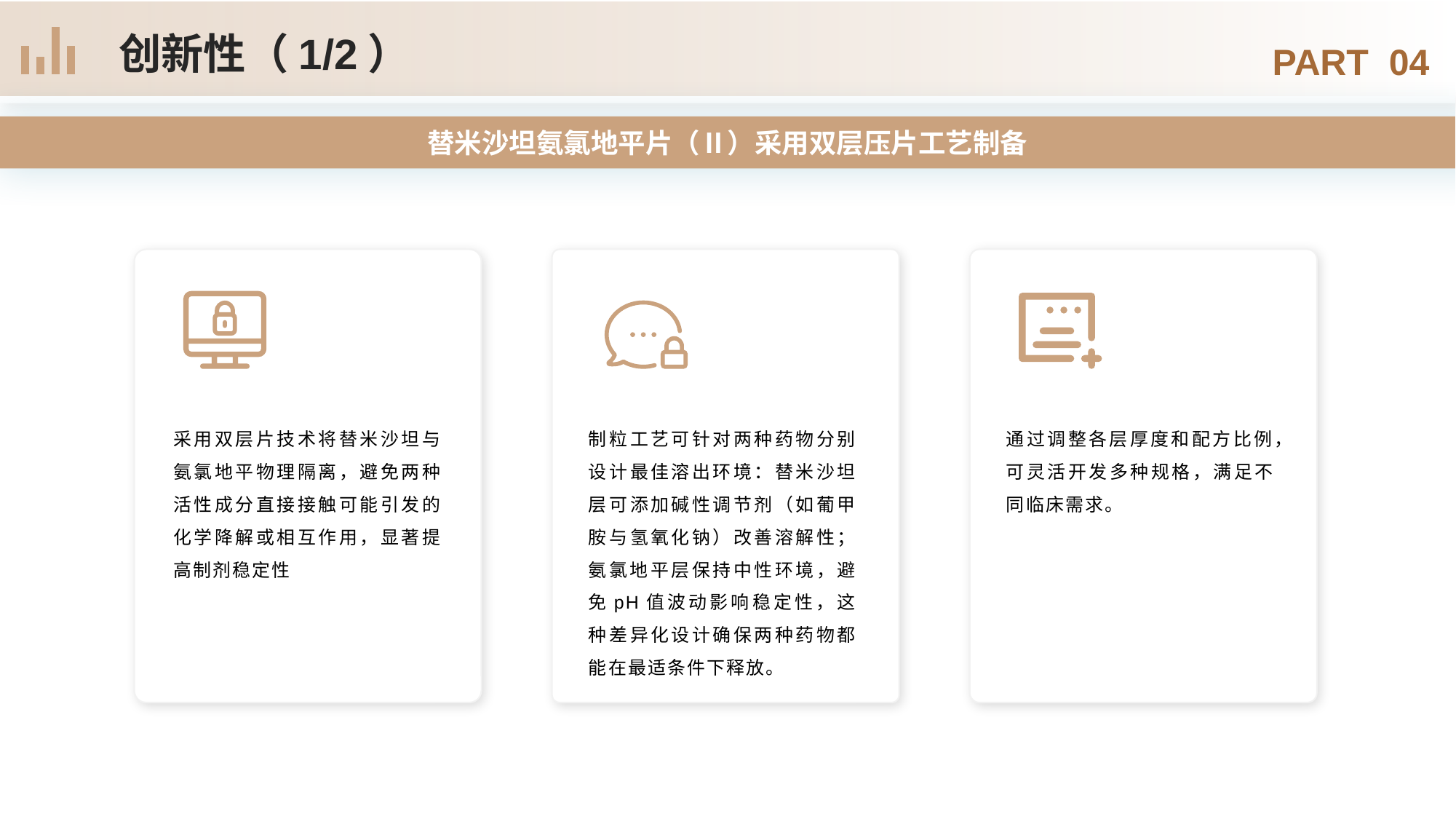

创新性（1/2）
PART  04
替米沙坦氨氯地平片（Ⅱ）采用双层压片工艺制备

采用双层片技术将替米沙坦与氨氯地平物理隔离，避免两种活性成分直接接触可能引发的化学降解或相互作用，显著提高制剂稳定性‌

通过调整各层厚度和配方比例，可灵活开发多种规格，满足不同临床需求。

制粒工艺可针对两种药物分别设计最佳溶出环境：替米沙坦层可添加碱性调节剂（如葡甲胺与氢氧化钠）改善溶解性；氨氯地平层保持中性环境，避免pH值波动影响稳定性，这种差异化设计确保两种药物都能在最适条件下释放。‌